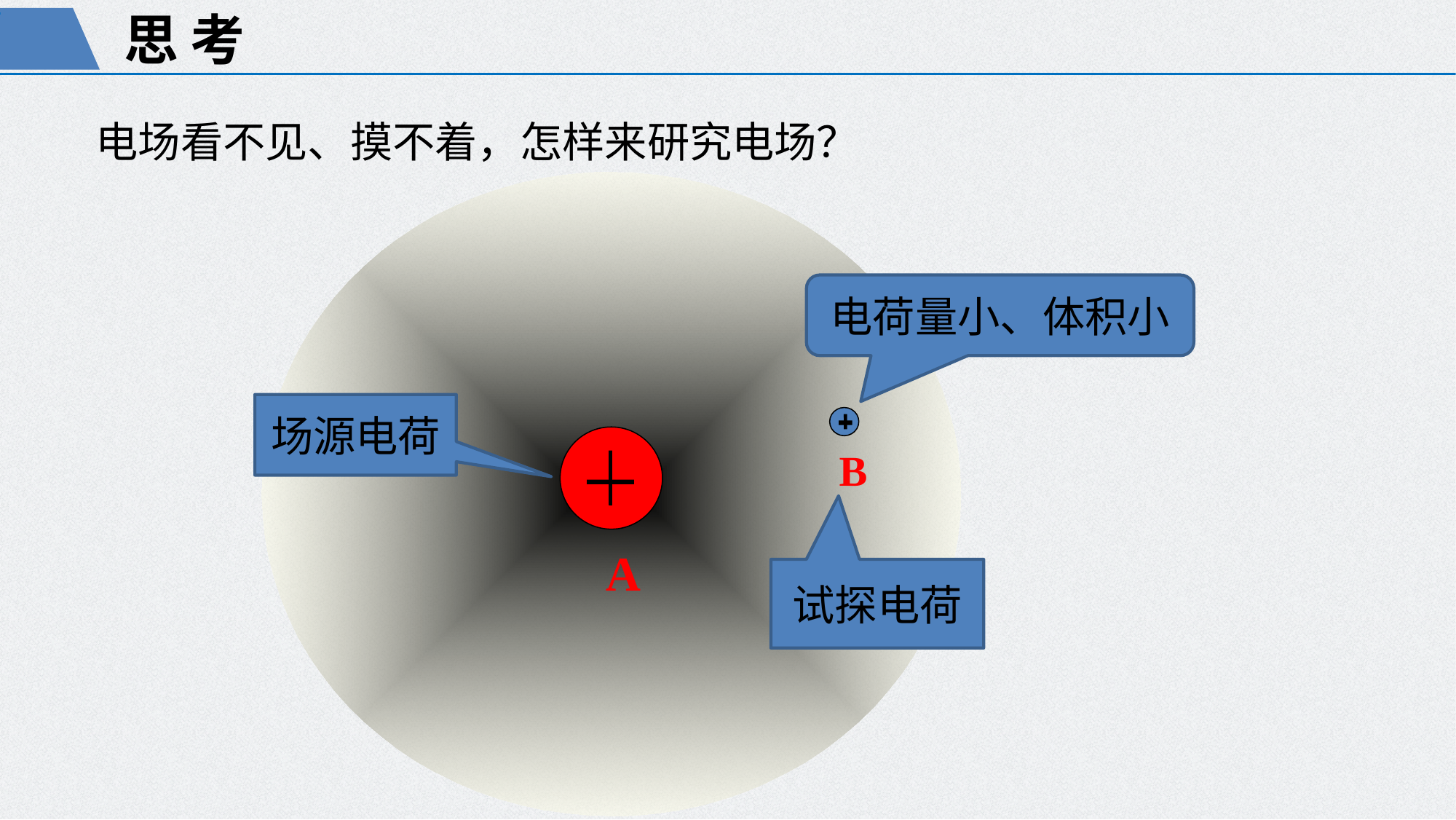

思 考

电场看不见、摸不着，怎样来研究电场？

电荷量小、体积小
场源电荷

B

A
试探电荷